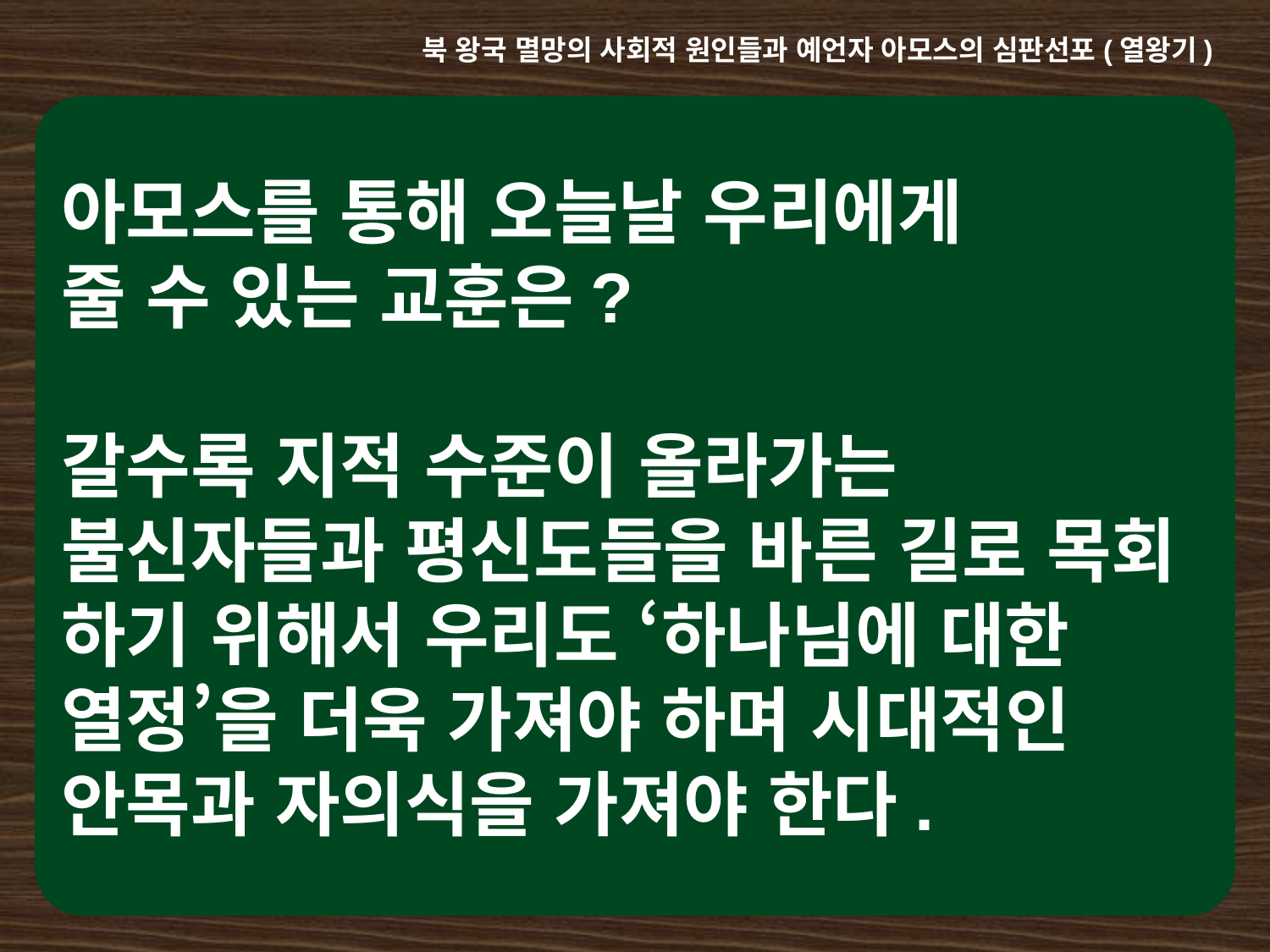

북 왕국 멸망의 사회적 원인들과 예언자 아모스의 심판선포(열왕기)
아모스를 통해 오늘날 우리에게
줄 수 있는 교훈은?

갈수록 지적 수준이 올라가는 불신자들과 평신도들을 바른 길로 목회
하기 위해서 우리도 ‘하나님에 대한
열정’을 더욱 가져야 하며 시대적인
안목과 자의식을 가져야 한다.